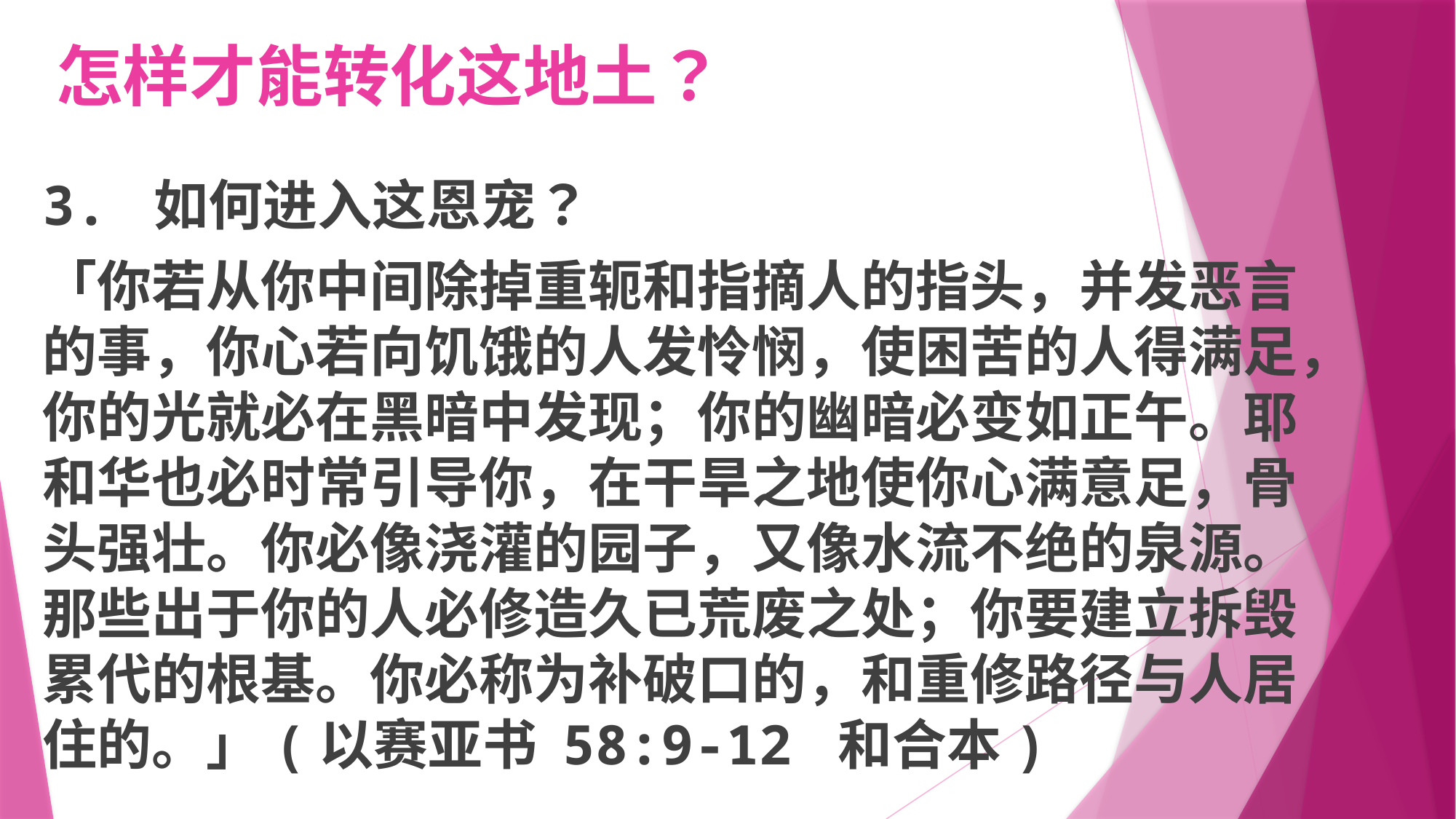

# 怎样才能转化这地土？
3. 如何进入这恩宠？
「你若从你中间除掉重轭和指摘人的指头，并发恶言的事，你心若向饥饿的人发怜悯，使困苦的人得满足，你的光就必在黑暗中发现；你的幽暗必变如正午。耶和华也必时常引导你，在干旱之地使你心满意足，骨头强壮。你必像浇灌的园子，又像水流不绝的泉源。那些出于你的人必修造久已荒废之处；你要建立拆毁累代的根基。你必称为补破口的，和重修路径与人居住的。」(以赛亚书 58:9-12 和合本)